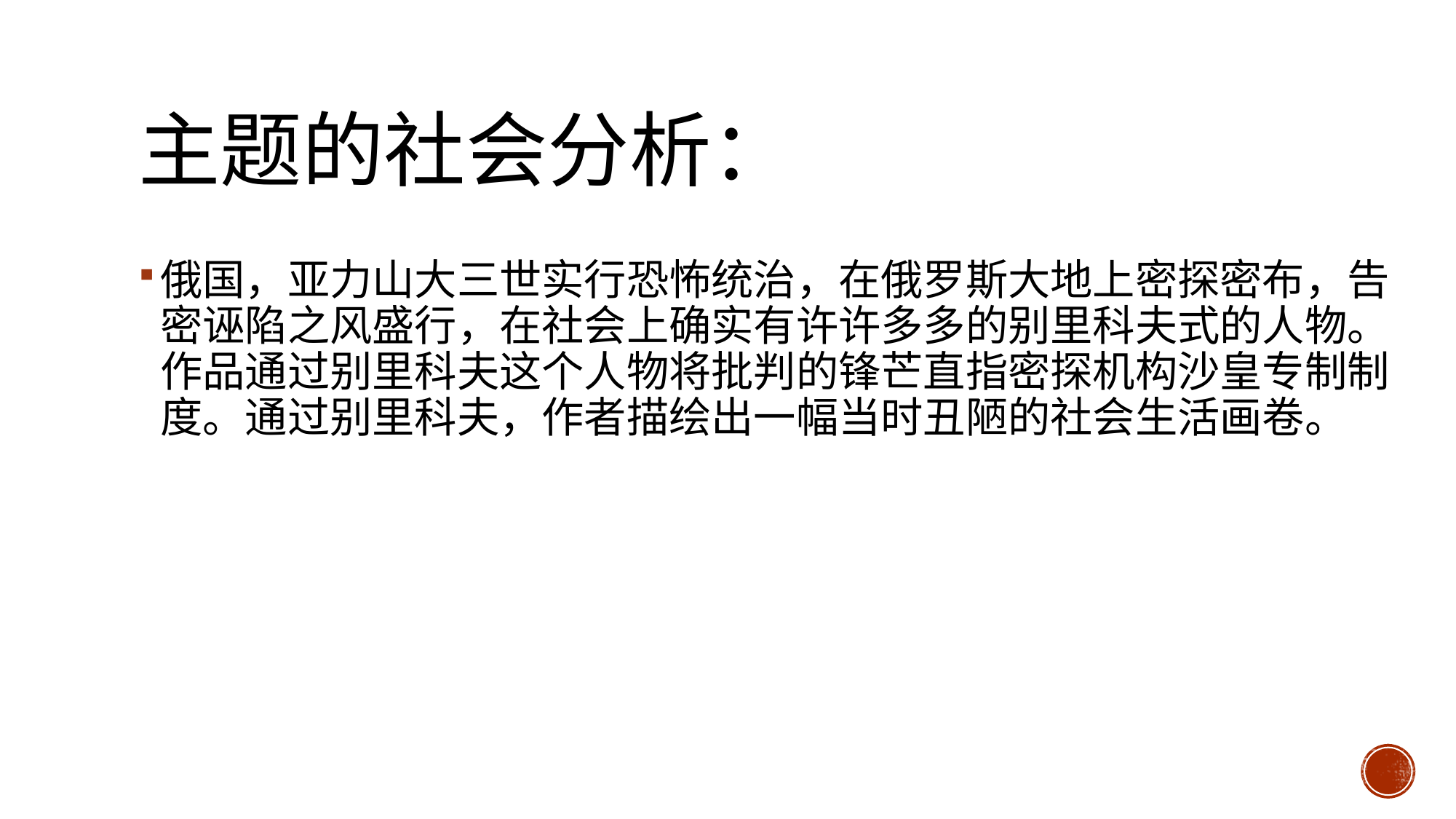

# 主题的社会分析：
俄国，亚力山大三世实行恐怖统治，在俄罗斯大地上密探密布，告密诬陷之风盛行，在社会上确实有许许多多的别里科夫式的人物。作品通过别里科夫这个人物将批判的锋芒直指密探机构沙皇专制制度。通过别里科夫，作者描绘出一幅当时丑陋的社会生活画卷。